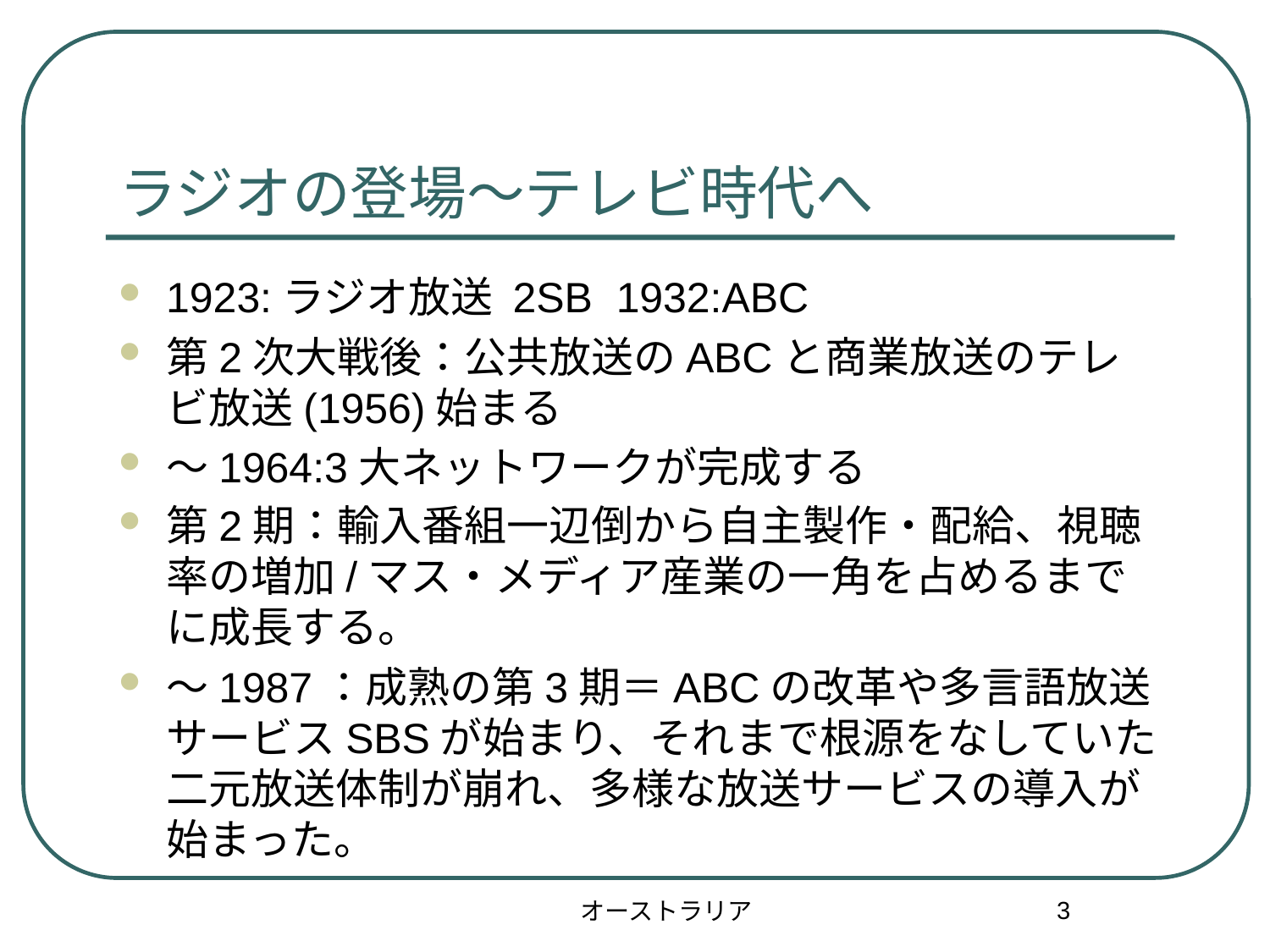

# ラジオの登場～テレビ時代へ
1923:ラジオ放送 2SB  1932:ABC
第2次大戦後：公共放送のABCと商業放送のテレビ放送(1956)始まる
～1964:3大ネットワークが完成する
第2期：輸入番組一辺倒から自主製作・配給、視聴率の増加/マス・メディア産業の一角を占めるまでに成長する。
～1987：成熟の第3期＝ABCの改革や多言語放送サービスSBSが始まり、それまで根源をなしていた二元放送体制が崩れ、多様な放送サービスの導入が始まった。
3
オーストラリア